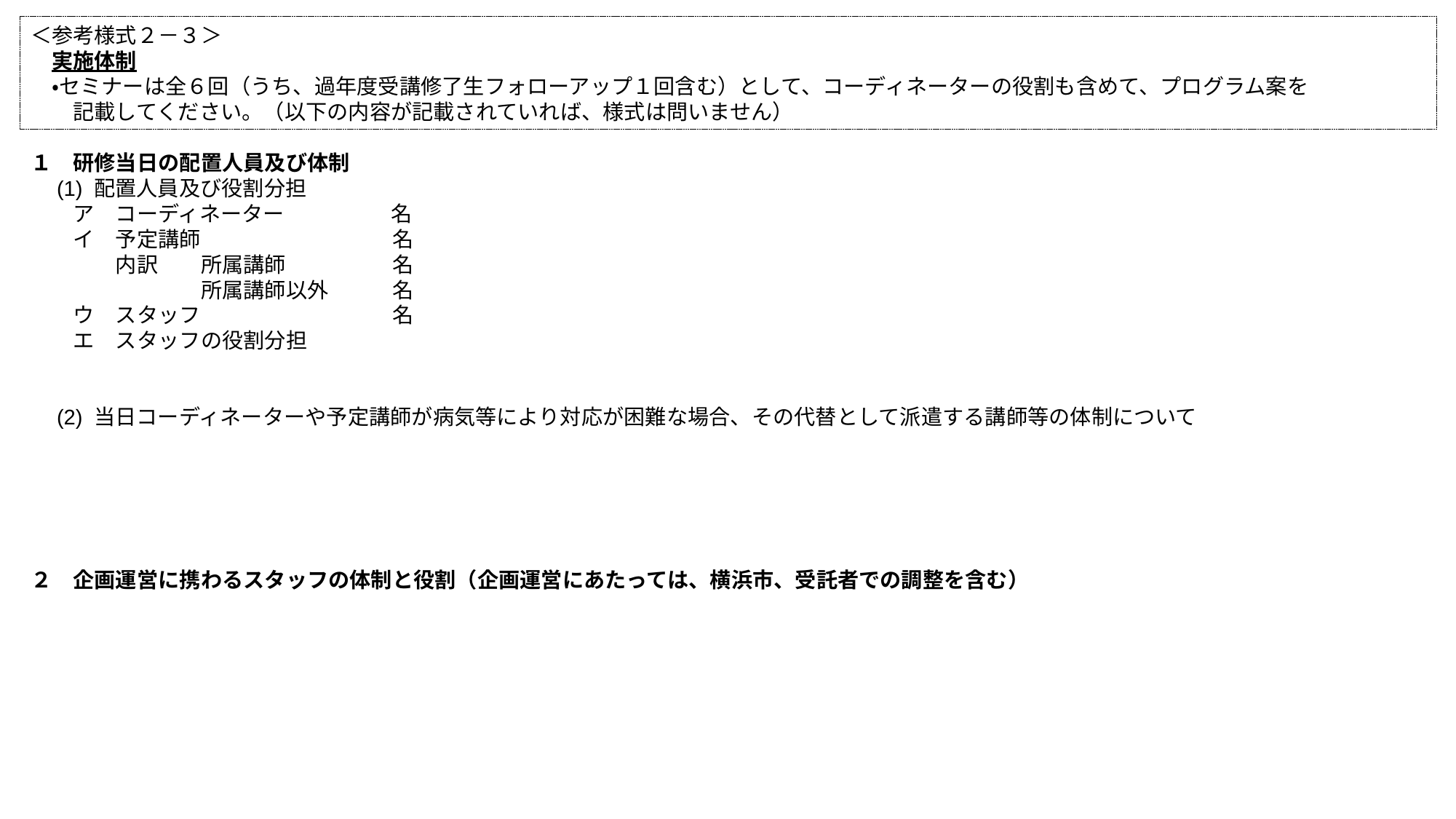

＜参考様式２－３＞
　実施体制
　・セミナーは全６回（うち、過年度受講修了生フォローアップ１回含む）として、コーディネーターの役割も含めて、プログラム案を
　　記載してください。（以下の内容が記載されていれば、様式は問いません）
１　研修当日の配置人員及び体制
　(1) 配置人員及び役割分担
　　ア　コーディネーター　　　　　名
　　イ　予定講師　　　　　　　　　名
　　　　内訳　　所属講師　　　　　名
　　　　　　　　所属講師以外　　　名
　　ウ　スタッフ　　　　　　　　　名
　　エ　スタッフの役割分担

　(2) 当日コーディネーターや予定講師が病気等により対応が困難な場合、その代替として派遣する講師等の体制について

２　企画運営に携わるスタッフの体制と役割（企画運営にあたっては、横浜市、受託者での調整を含む）